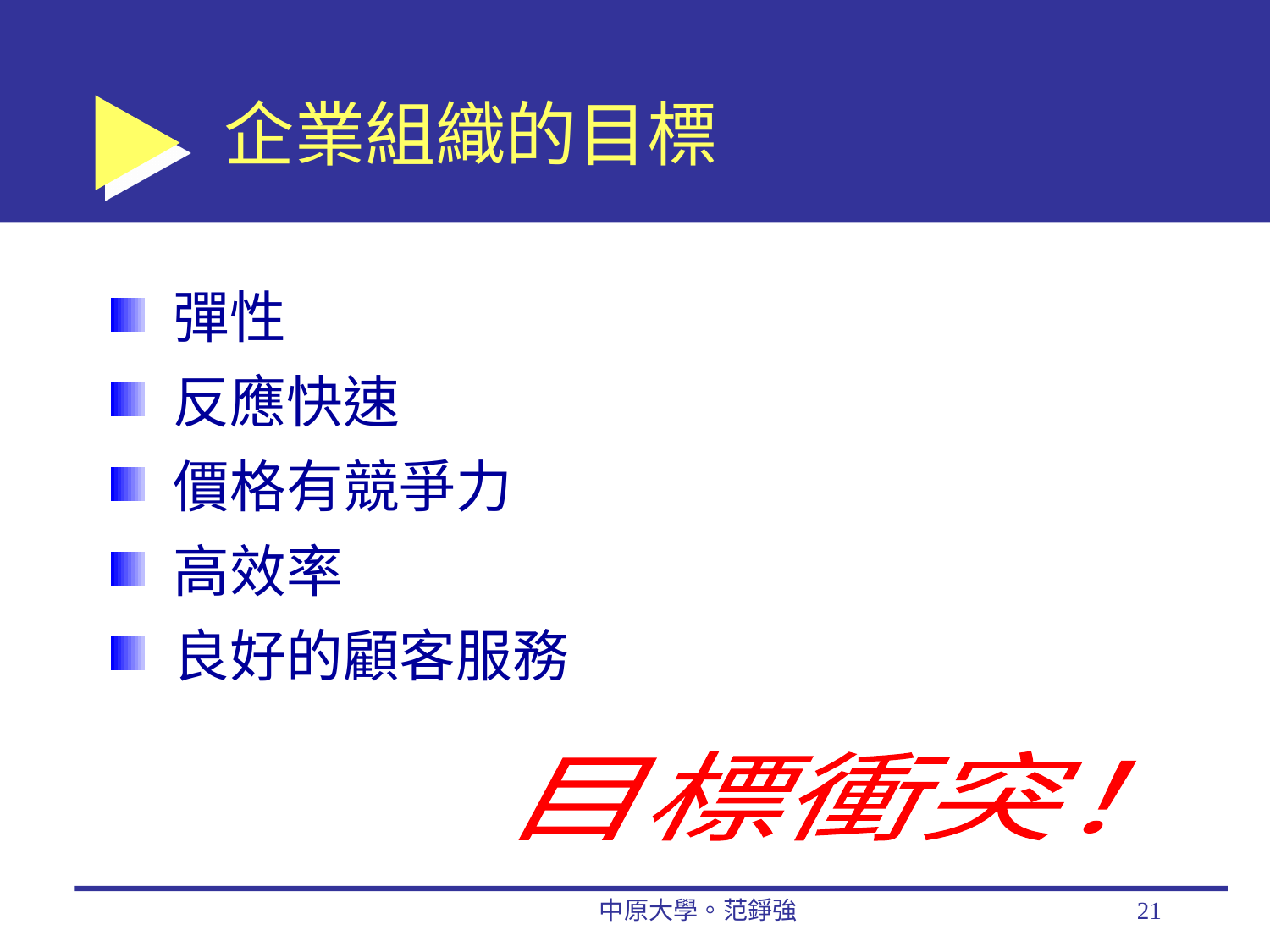

# 企業組織的目標
彈性
反應快速
價格有競爭力
高效率
良好的顧客服務
目標衝突！
中原大學。范錚強
21